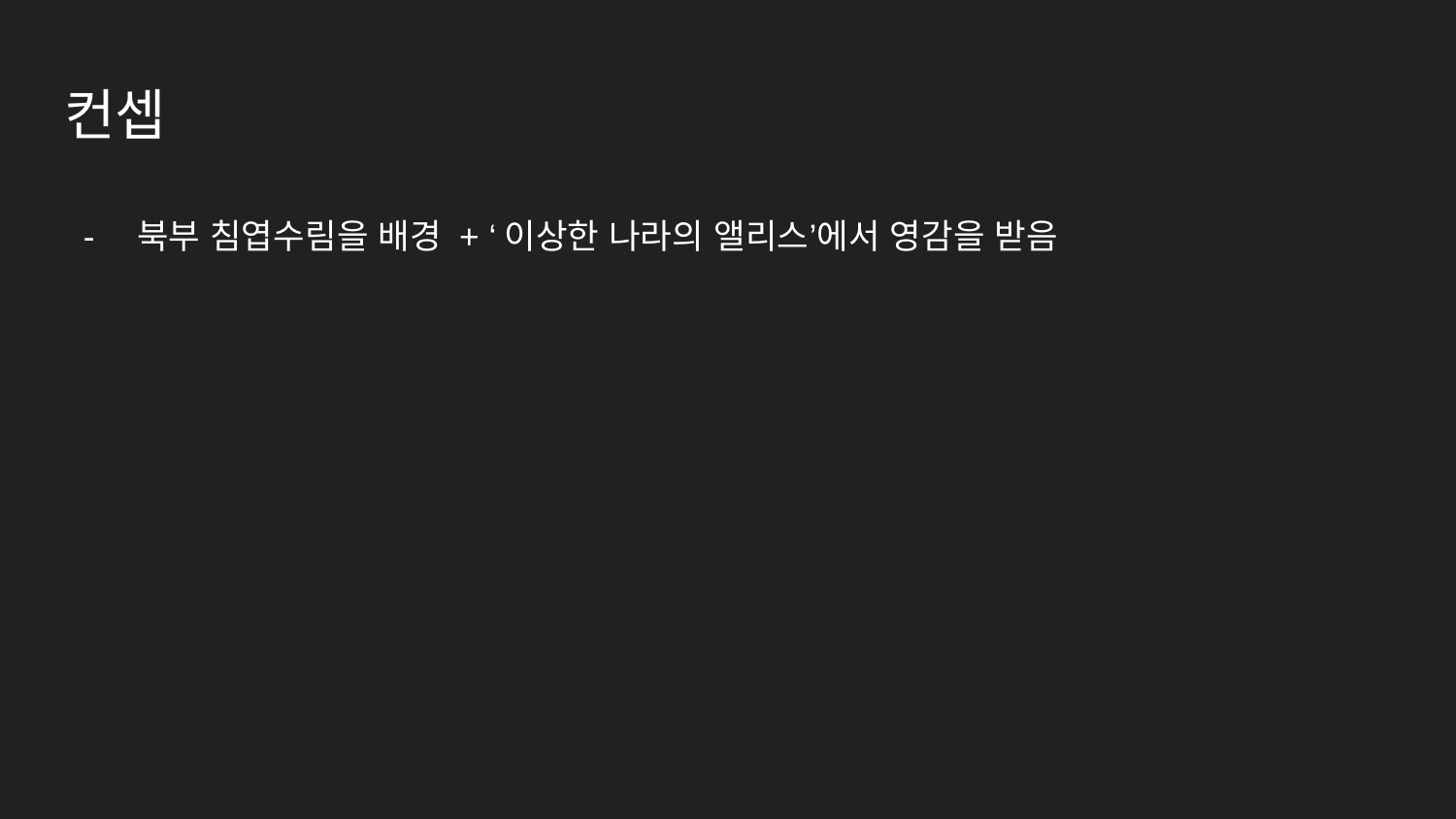

# 컨셉
북부 침엽수림을 배경 + ‘이상한 나라의 앨리스’에서 영감을 받음